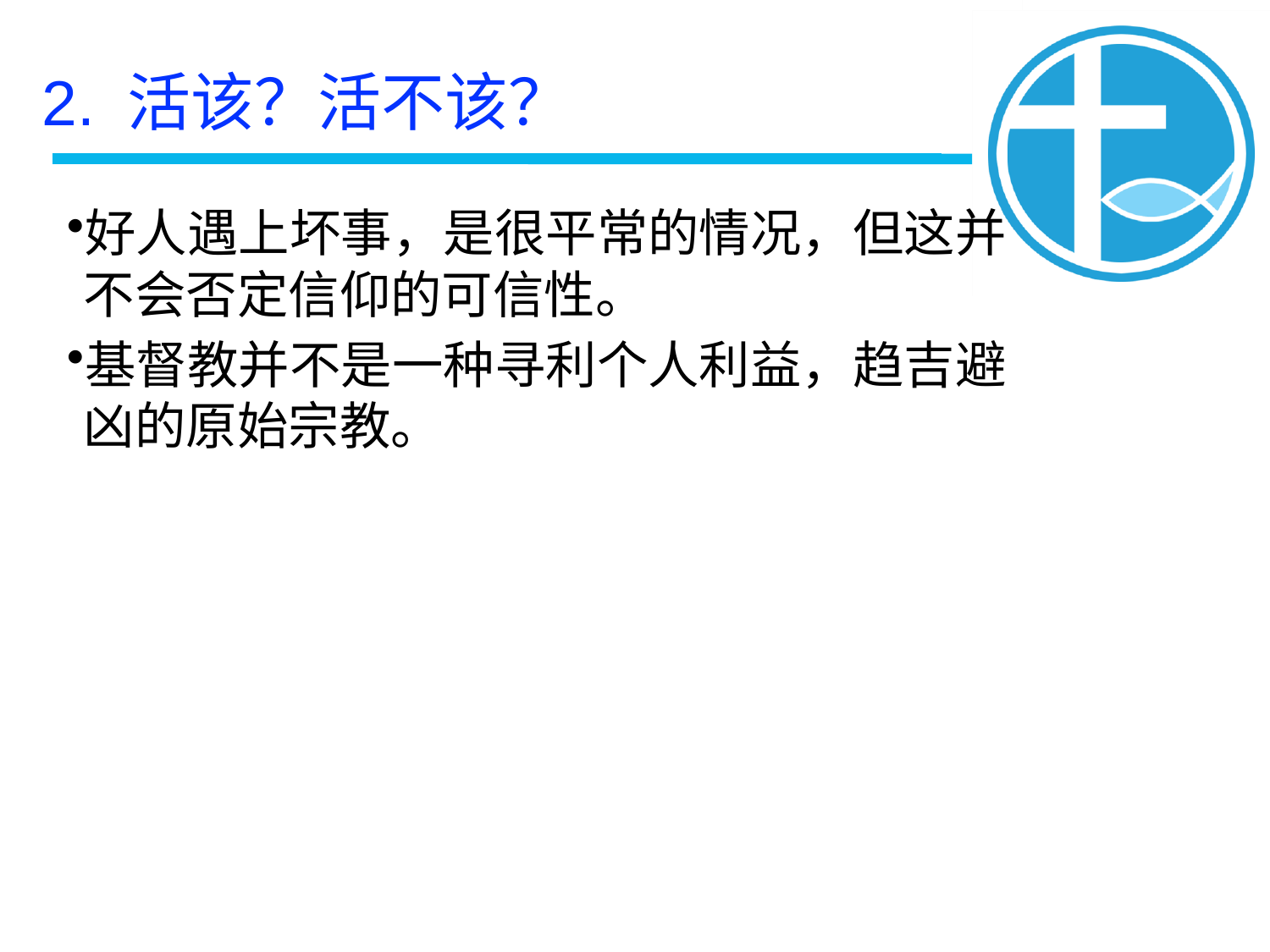

2. 活该？活不该？
好人遇上坏事，是很平常的情况，但这并不会否定信仰的可信性。
基督教并不是一种寻利个人利益，趋吉避凶的原始宗教。